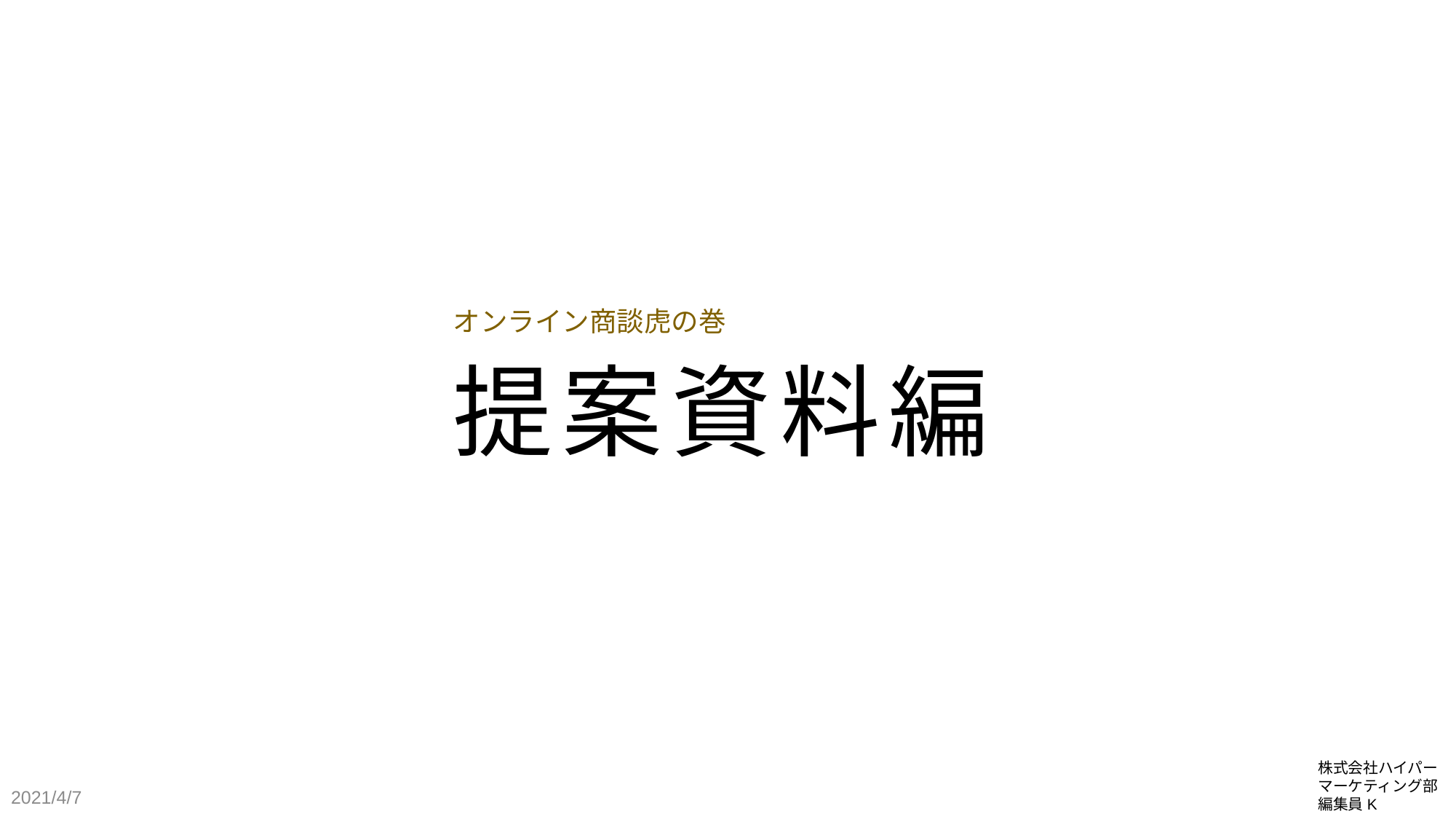

オンライン商談虎の巻
提案資料編
株式会社ハイパー
マーケティング部
編集員K
2021/4/7